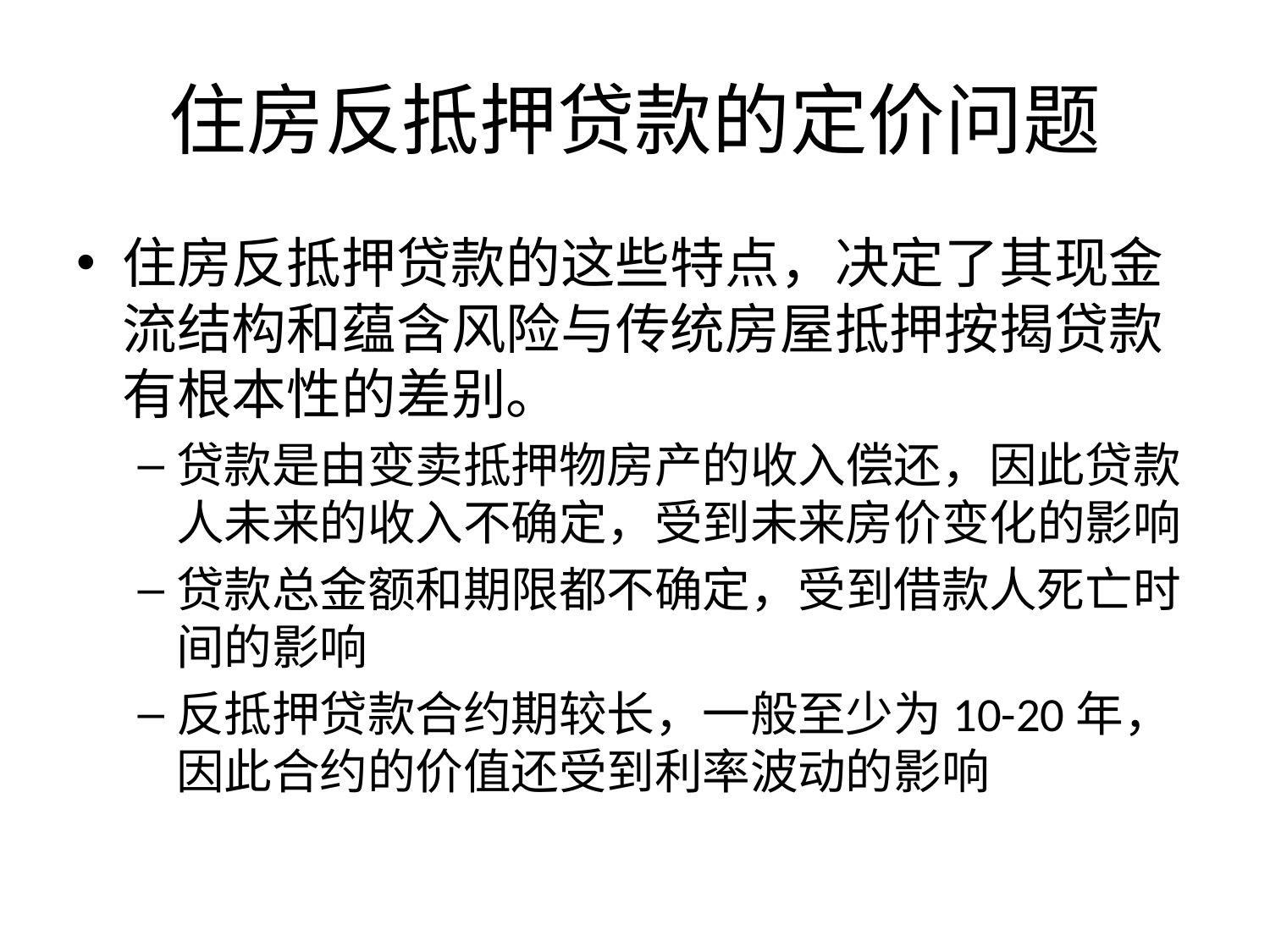

# 住房反抵押贷款的定价问题
住房反抵押贷款的这些特点，决定了其现金流结构和蕴含风险与传统房屋抵押按揭贷款有根本性的差别。
贷款是由变卖抵押物房产的收入偿还，因此贷款人未来的收入不确定，受到未来房价变化的影响
贷款总金额和期限都不确定，受到借款人死亡时间的影响
反抵押贷款合约期较长，一般至少为10-20年，因此合约的价值还受到利率波动的影响